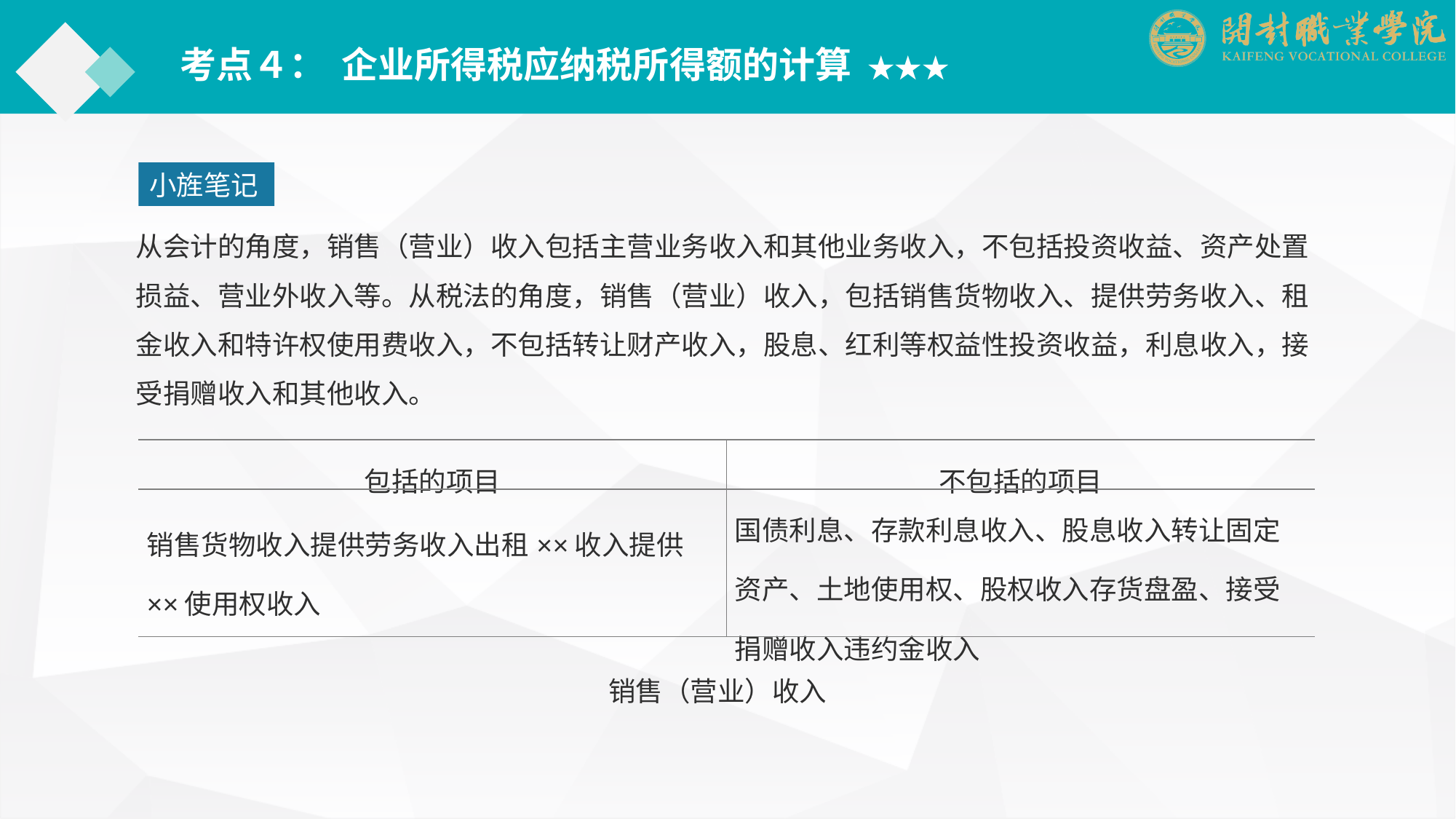

考点４：  企业所得税应纳税所得额的计算  ★★★
小旌笔记
从会计的角度，销售（营业）收入包括主营业务收入和其他业务收入，不包括投资收益、资产处置损益、营业外收入等。从税法的角度，销售（营业）收入，包括销售货物收入、提供劳务收入、租金收入和特许权使用费收入，不包括转让财产收入，股息、红利等权益性投资收益，利息收入，接受捐赠收入和其他收入。
| 包括的项目 | 不包括的项目 |
| --- | --- |
| 销售货物收入提供劳务收入出租××收入提供××使用权收入 | 国债利息、存款利息收入、股息收入转让固定资产、土地使用权、股权收入存货盘盈、接受捐赠收入违约金收入 |
销售（营业）收入